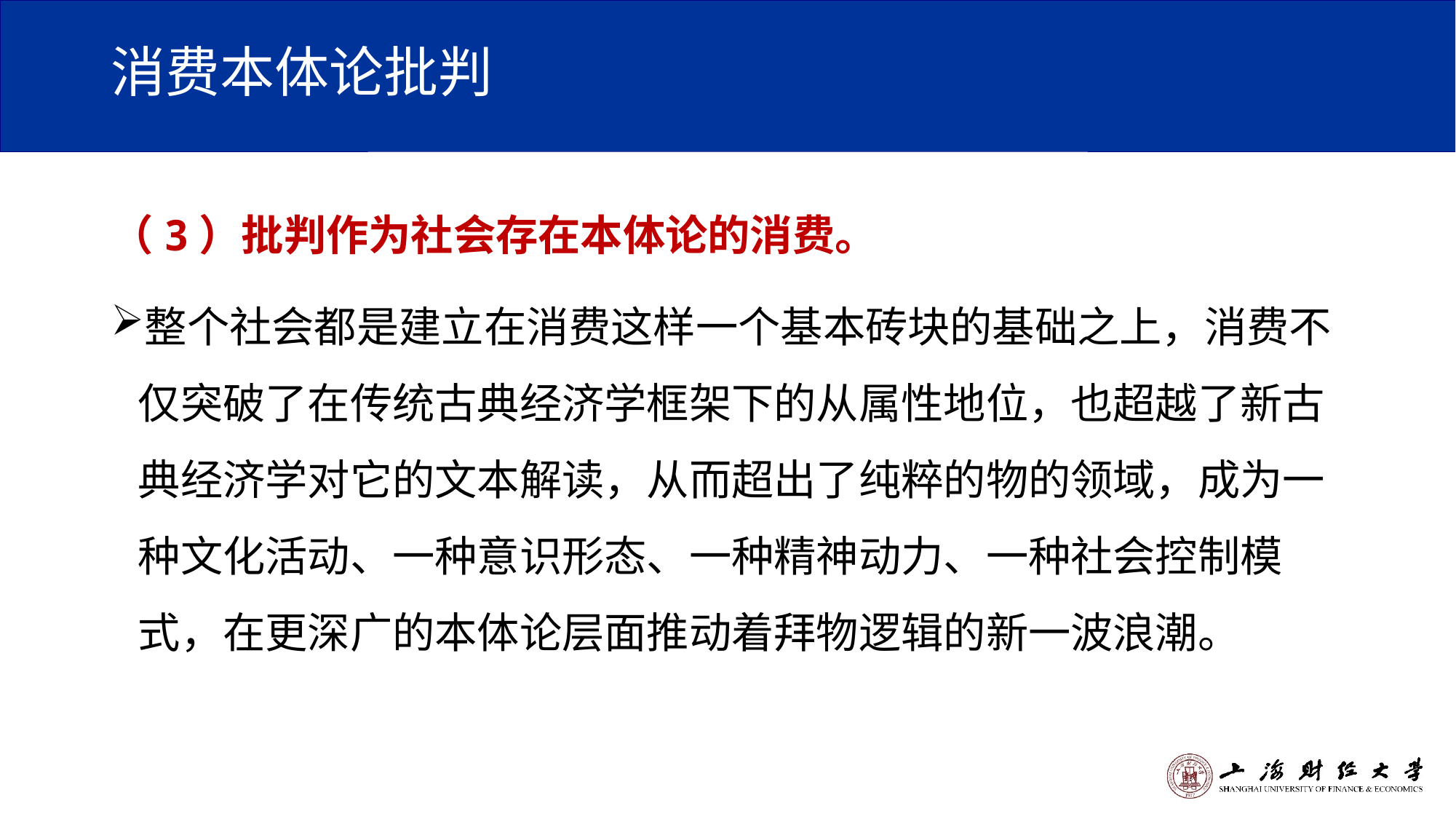

# 消费本体论批判
（3）批判作为社会存在本体论的消费。
整个社会都是建立在消费这样一个基本砖块的基础之上，消费不仅突破了在传统古典经济学框架下的从属性地位，也超越了新古典经济学对它的文本解读，从而超出了纯粹的物的领域，成为一种文化活动、一种意识形态、一种精神动力、一种社会控制模式，在更深广的本体论层面推动着拜物逻辑的新一波浪潮。